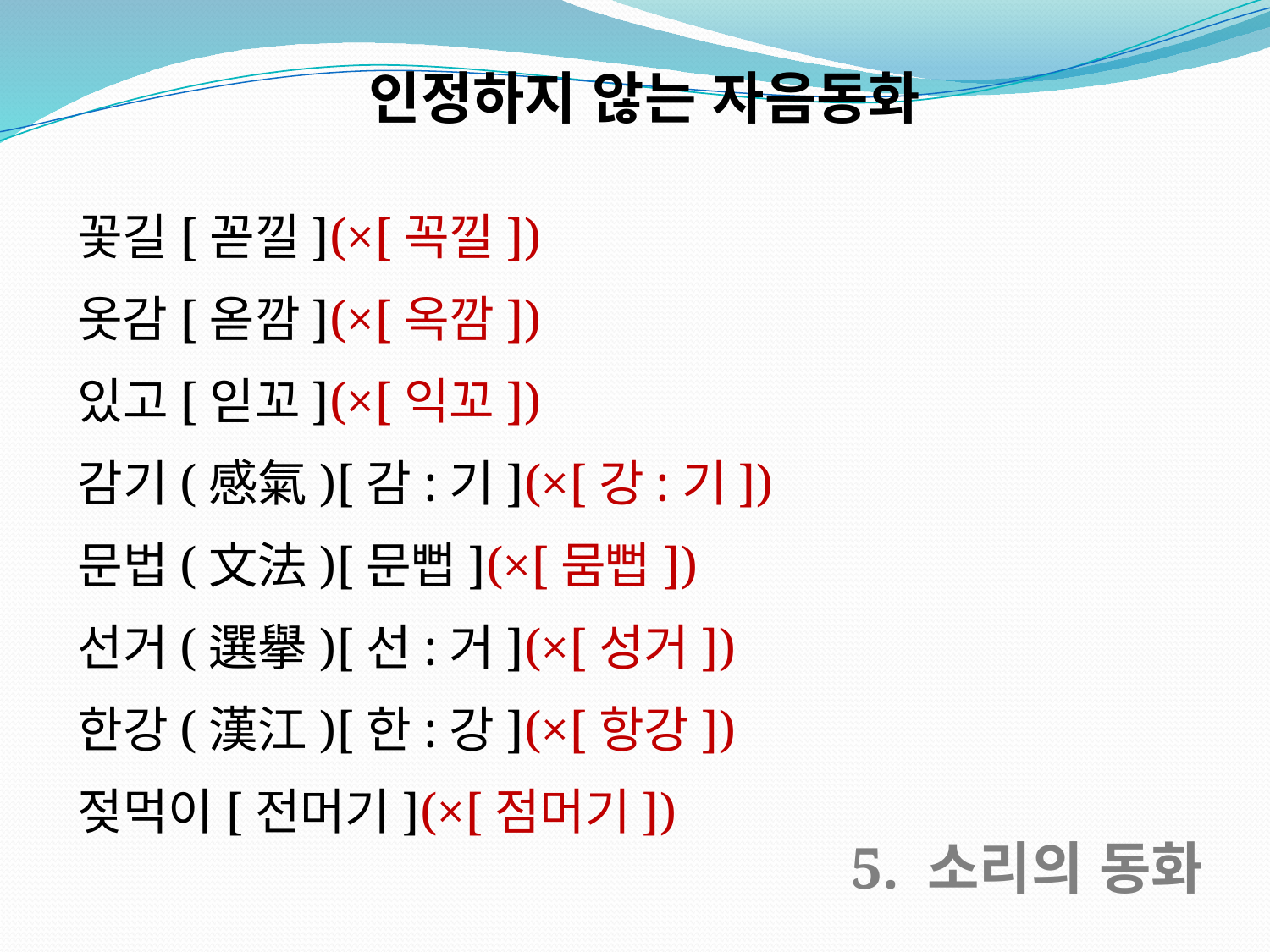

인정하지 않는 자음동화
꽃길[꼳낄](×[꼭낄])
옷감[옫깜](×[옥깜])
있고[읻꼬](×[익꼬])
감기(感氣)[감:기](×[강:기])
문법(文法)[문뻡](×[뭄뻡])
선거(選擧)[선:거](×[성거])
한강(漢江)[한:강](×[항강])
젖먹이[전머기](×[점머기])

5. 소리의 동화